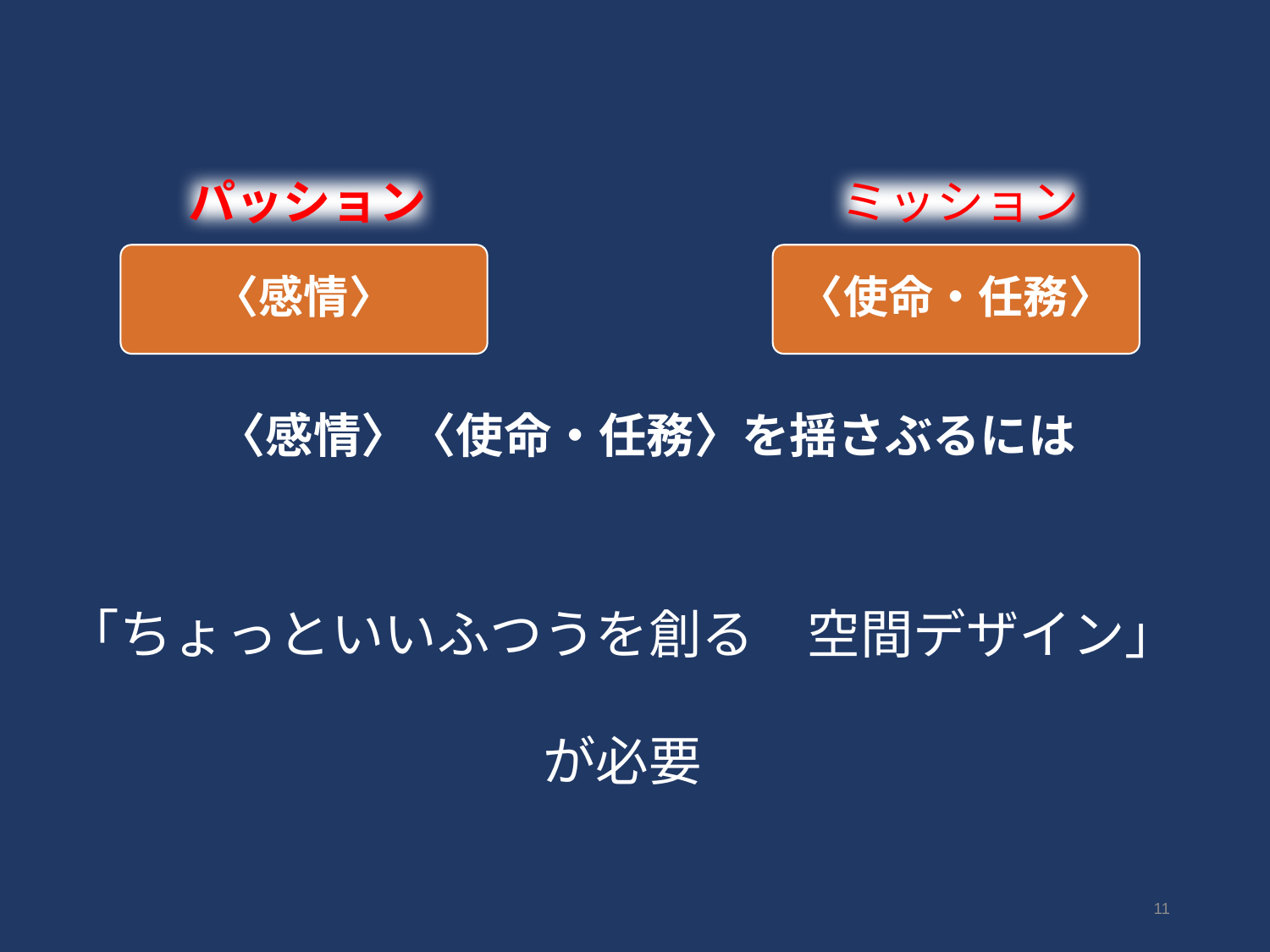

パッション
ミッション

〈感情〉

〈使命・任務〉
〈感情〉〈使命・任務〉を揺さぶるには
「ちょっといいふつうを創る　空間デザイン」

が必要
11